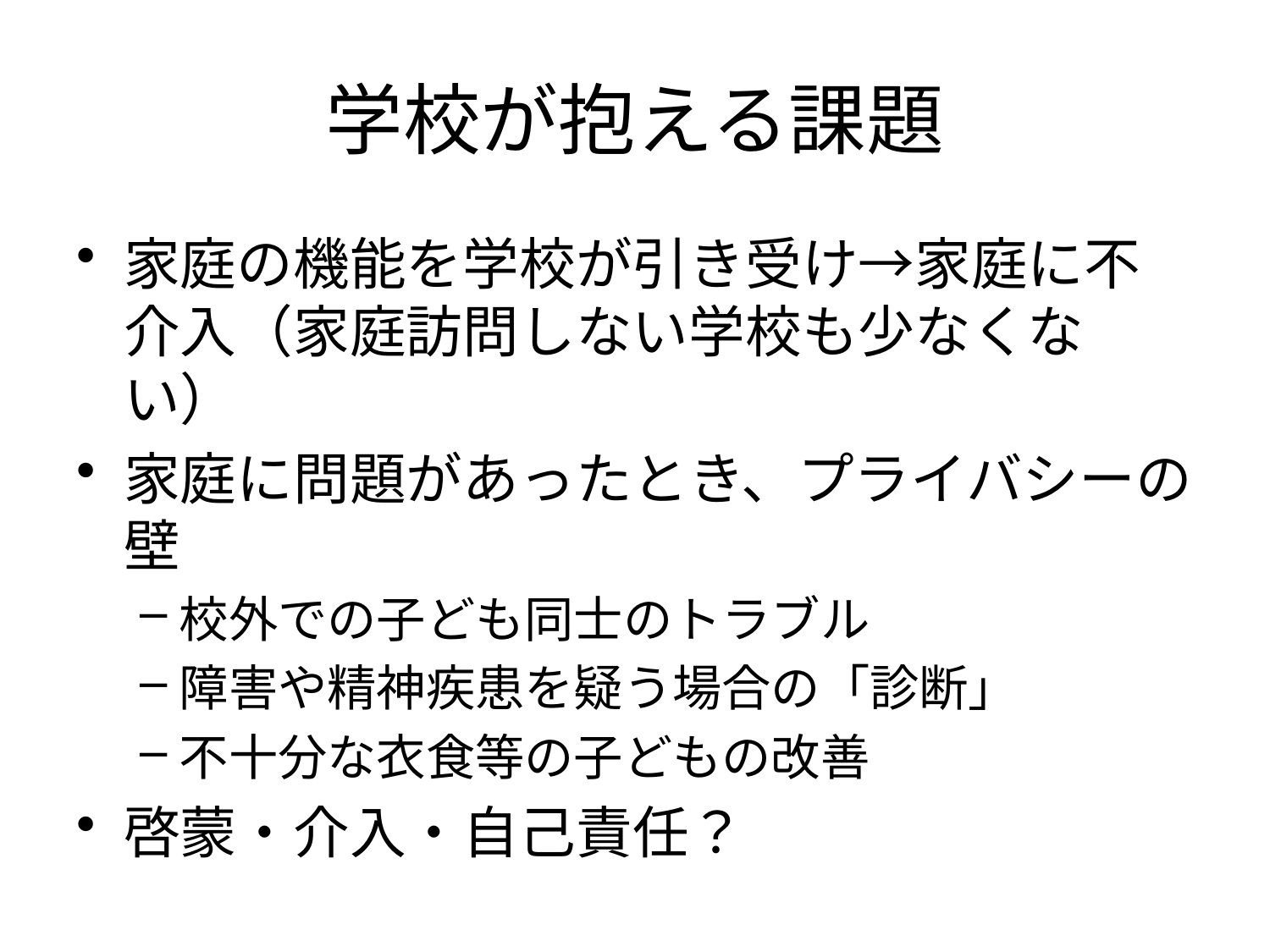

# 学校が抱える課題
家庭の機能を学校が引き受け→家庭に不介入（家庭訪問しない学校も少なくない）
家庭に問題があったとき、プライバシーの壁
校外での子ども同士のトラブル
障害や精神疾患を疑う場合の「診断」
不十分な衣食等の子どもの改善
啓蒙・介入・自己責任？